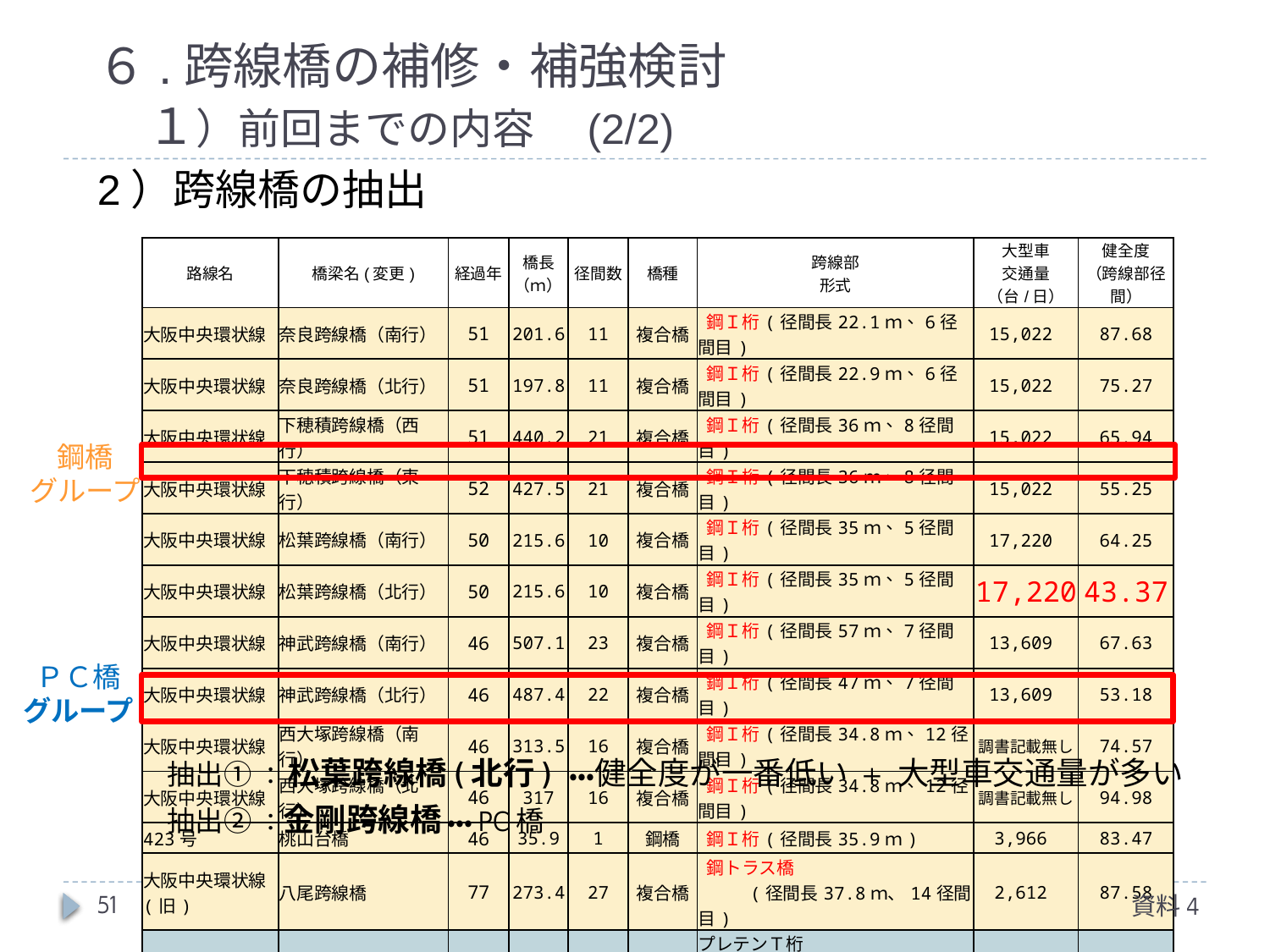

６.跨線橋の補修・補強検討
　１）前回までの内容　(2/2)
2）跨線橋の抽出
| 路線名 | 橋梁名(変更) | 経過年 | 橋長 （ｍ） | 径間数 | 橋種 | 跨線部 形式 | 大型車 交通量 （台/日） | 健全度 （跨線部径間） |
| --- | --- | --- | --- | --- | --- | --- | --- | --- |
| 大阪中央環状線 | 奈良跨線橋（南行） | 51 | 201.6 | 11 | 複合橋 | 鋼Ｉ桁(径間長22.1ｍ、6径間目) | 15,022 | 87.68 |
| 大阪中央環状線 | 奈良跨線橋（北行） | 51 | 197.8 | 11 | 複合橋 | 鋼Ｉ桁(径間長22.9ｍ、6径間目) | 15,022 | 75.27 |
| 大阪中央環状線 | 下穂積跨線橋（西行） | 51 | 440.2 | 21 | 複合橋 | 鋼Ｉ桁(径間長36ｍ、8径間目) | 15,022 | 65.94 |
| 大阪中央環状線 | 下穂積跨線橋（東行） | 52 | 427.5 | 21 | 複合橋 | 鋼Ｉ桁(径間長36ｍ、8径間目) | 15,022 | 55.25 |
| 大阪中央環状線 | 松葉跨線橋（南行） | 50 | 215.6 | 10 | 複合橋 | 鋼Ｉ桁(径間長35ｍ、5径間目) | 17,220 | 64.25 |
| 大阪中央環状線 | 松葉跨線橋（北行） | 50 | 215.6 | 10 | 複合橋 | 鋼Ｉ桁(径間長35ｍ、5径間目) | 17,220 | 43.37 |
| 大阪中央環状線 | 神武跨線橋（南行） | 46 | 507.1 | 23 | 複合橋 | 鋼Ｉ桁(径間長57ｍ、7径間目) | 13,609 | 67.63 |
| 大阪中央環状線 | 神武跨線橋（北行） | 46 | 487.4 | 22 | 複合橋 | 鋼Ｉ桁(径間長47ｍ、7径間目) | 13,609 | 53.18 |
| 大阪中央環状線 | 西大塚跨線橋（南行） | 46 | 313.5 | 16 | 複合橋 | 鋼Ｉ桁(径間長34.8ｍ、12径間目) | 調書記載無し | 74.57 |
| 大阪中央環状線 | 西大塚跨線橋（北行） | 46 | 317 | 16 | 複合橋 | 鋼Ｉ桁(径間長34.8ｍ、12径間目) | 調書記載無し | 94.98 |
| 423号 | 桃山台橋 | 46 | 35.9 | 1 | 鋼橋 | 鋼Ｉ桁(径間長35.9ｍ) | 3,966 | 83.47 |
| 大阪中央環状線(旧) | 八尾跨線橋 | 77 | 273.4 | 27 | 複合橋 | 鋼トラス橋 　　 (径間長37.8ｍ、14径間目) | 2,612 | 87.58 |
| 森屋狭山線 | 金剛跨線橋 | 44 | 162 | 9 | PC橋 | プレテンＴ桁 　　　　　(径間長18m、4径間目) | 2,305 | 83.6 |

鋼橋
グループ

ＰＣ橋
グループ

抽出① ： 松葉跨線橋(北行) ・・・健全度が一番低い + 大型車交通量が多い
抽出② ：金剛跨線橋 ・・・PC橋
51
資料4